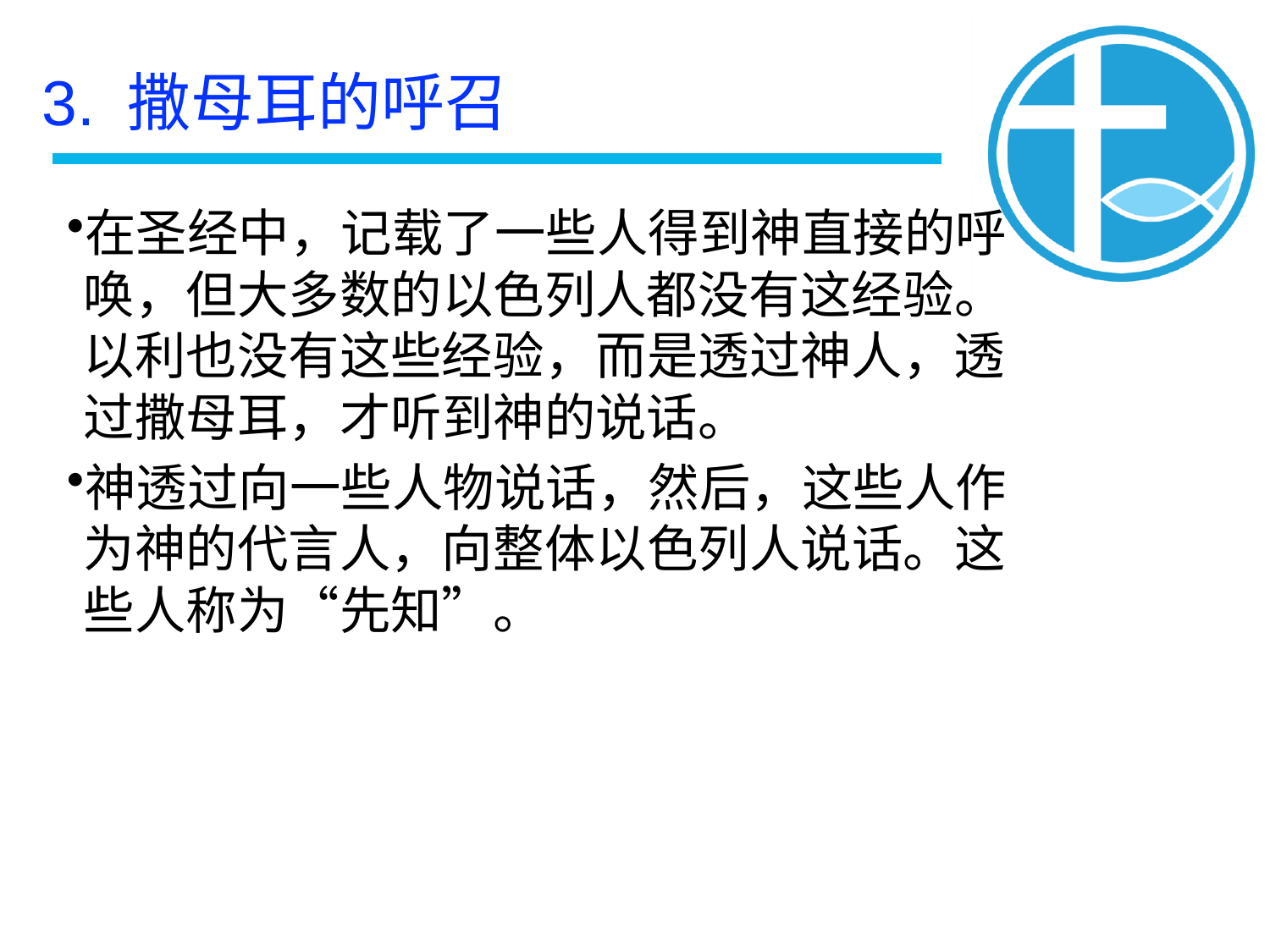

3. 撒母耳的呼召
在圣经中，记载了一些人得到神直接的呼唤，但大多数的以色列人都没有这经验。以利也没有这些经验，而是透过神人，透过撒母耳，才听到神的说话。
神透过向一些人物说话，然后，这些人作为神的代言人，向整体以色列人说话。这些人称为“先知”。